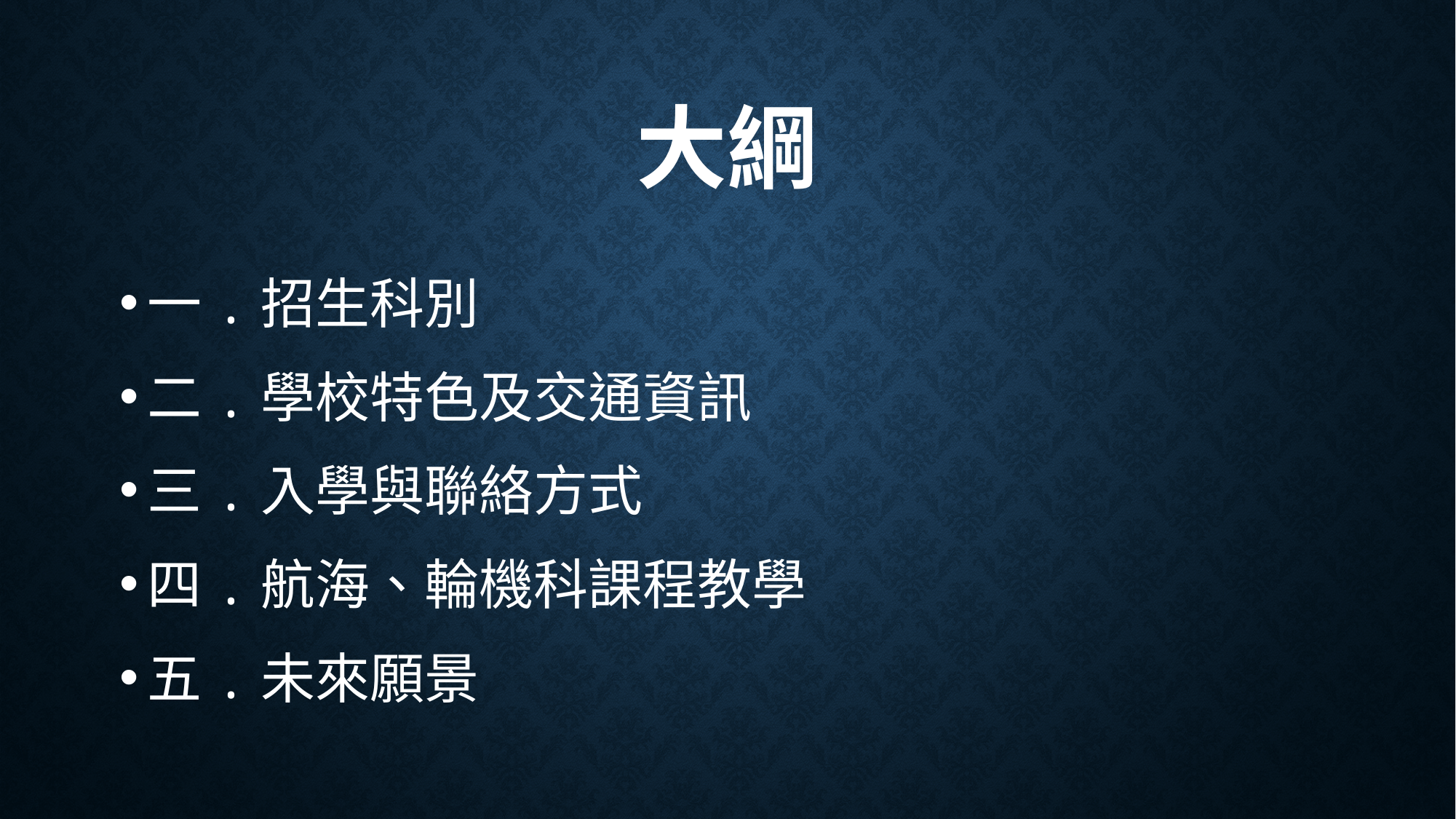

# 大綱
一.招生科別
二.學校特色及交通資訊
三.入學與聯絡方式
四.航海、輪機科課程教學
五.未來願景